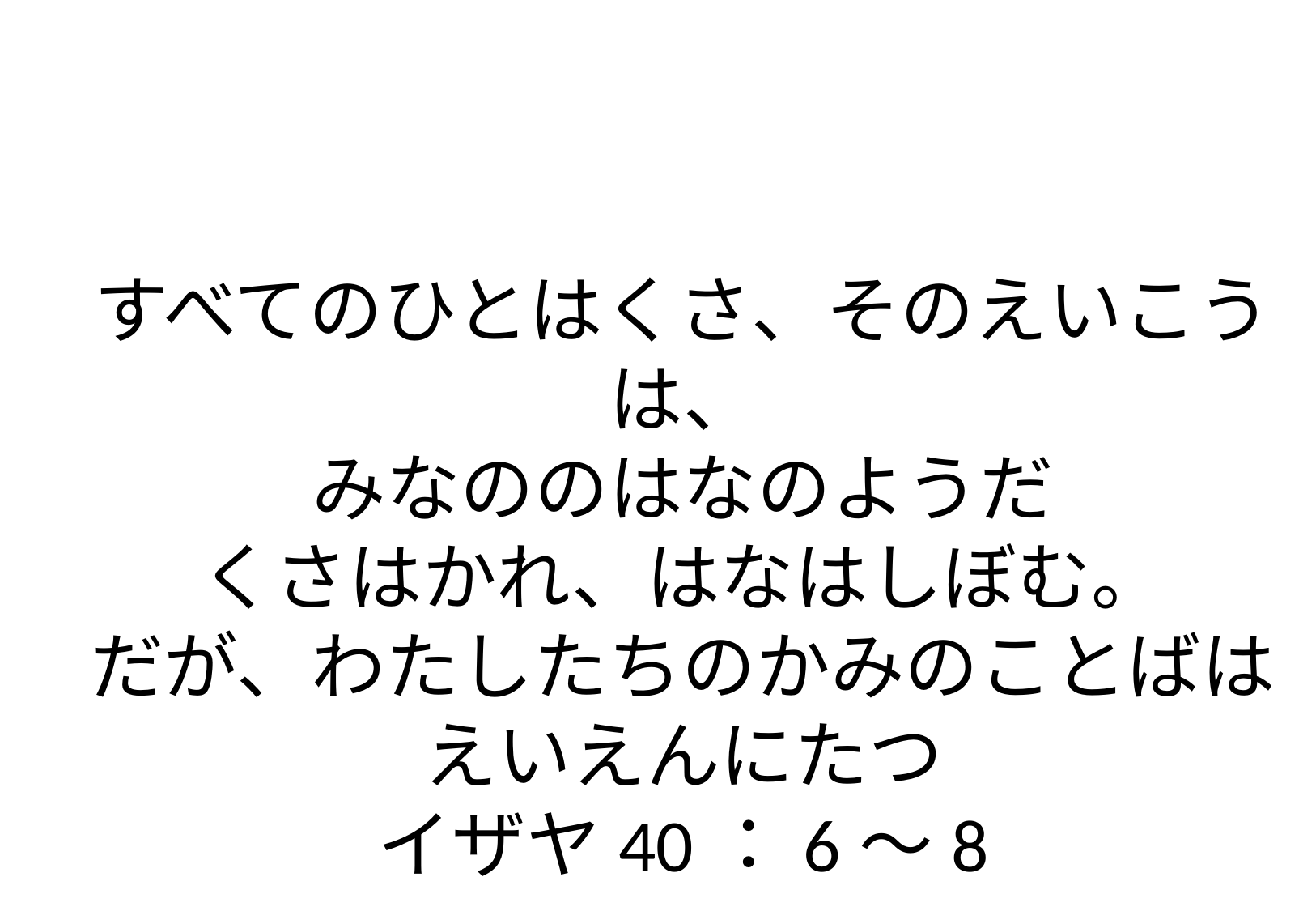

#
すべてのひとはくさ、そのえいこうは、
みなののはなのようだ
くさはかれ、はなはしぼむ。
だが、わたしたちのかみのことばは
えいえんにたつ
イザヤ40：6〜8